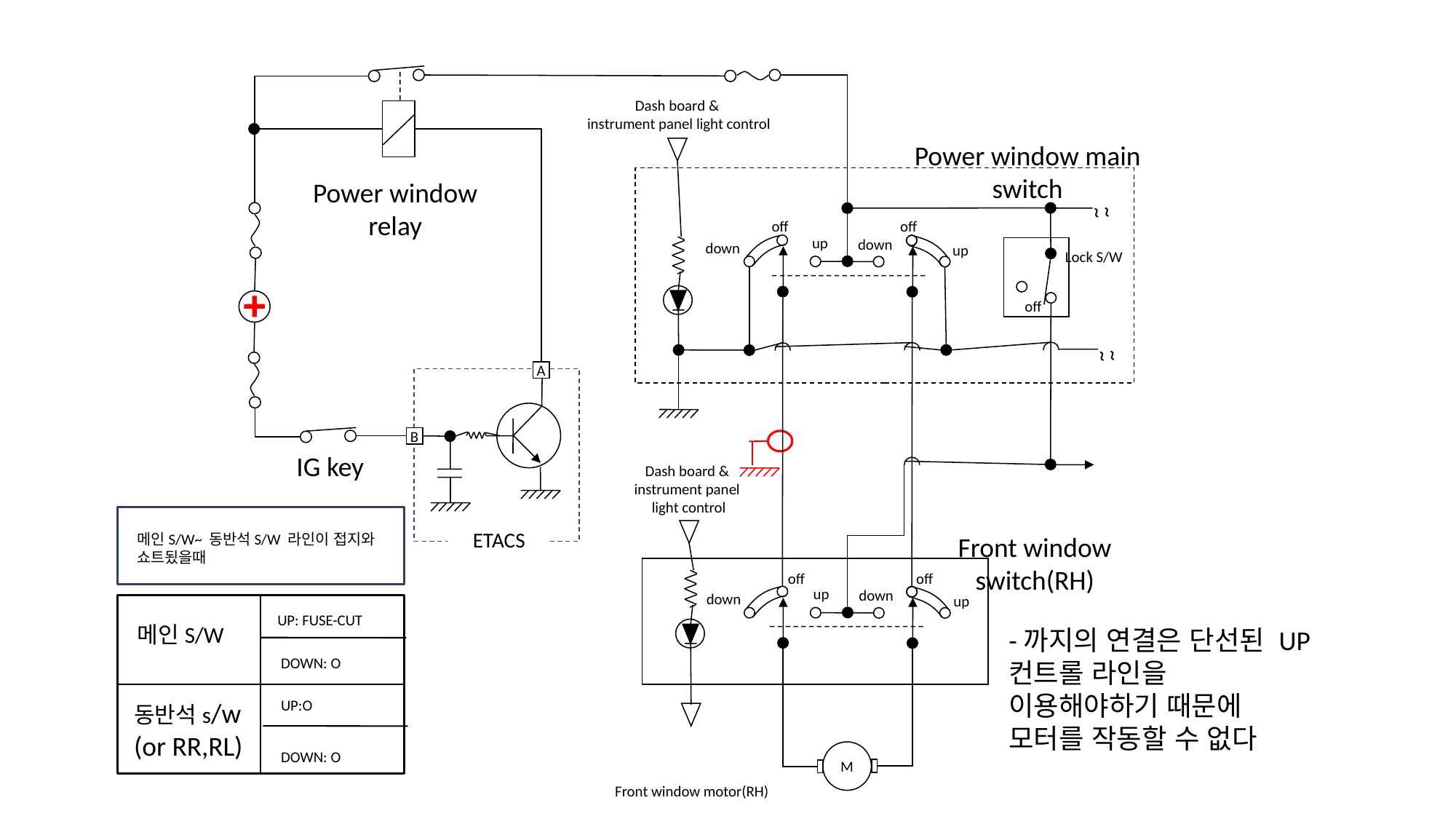

Dash board &
instrument panel light control

Power window main switch

Power window relay
~
~

off
off

up
down
down

up

Lock S/W

off

~
~

A

B

IG key
Dash board &
instrument panel
light control

ETACS
메인S/W~ 동반석S/W 라인이 접지와 쇼트됬을때
Front window switch(RH)

off
off

up
down
down

up

UP: FUSE-CUT

메인S/W
-까지의 연결은 단선된 UP컨트롤 라인을 이용해야하기 때문에 모터를 작동할 수 없다

DOWN: O
동반석s/w
(or RR,RL)

UP:O

DOWN: O
M

Front window motor(RH)